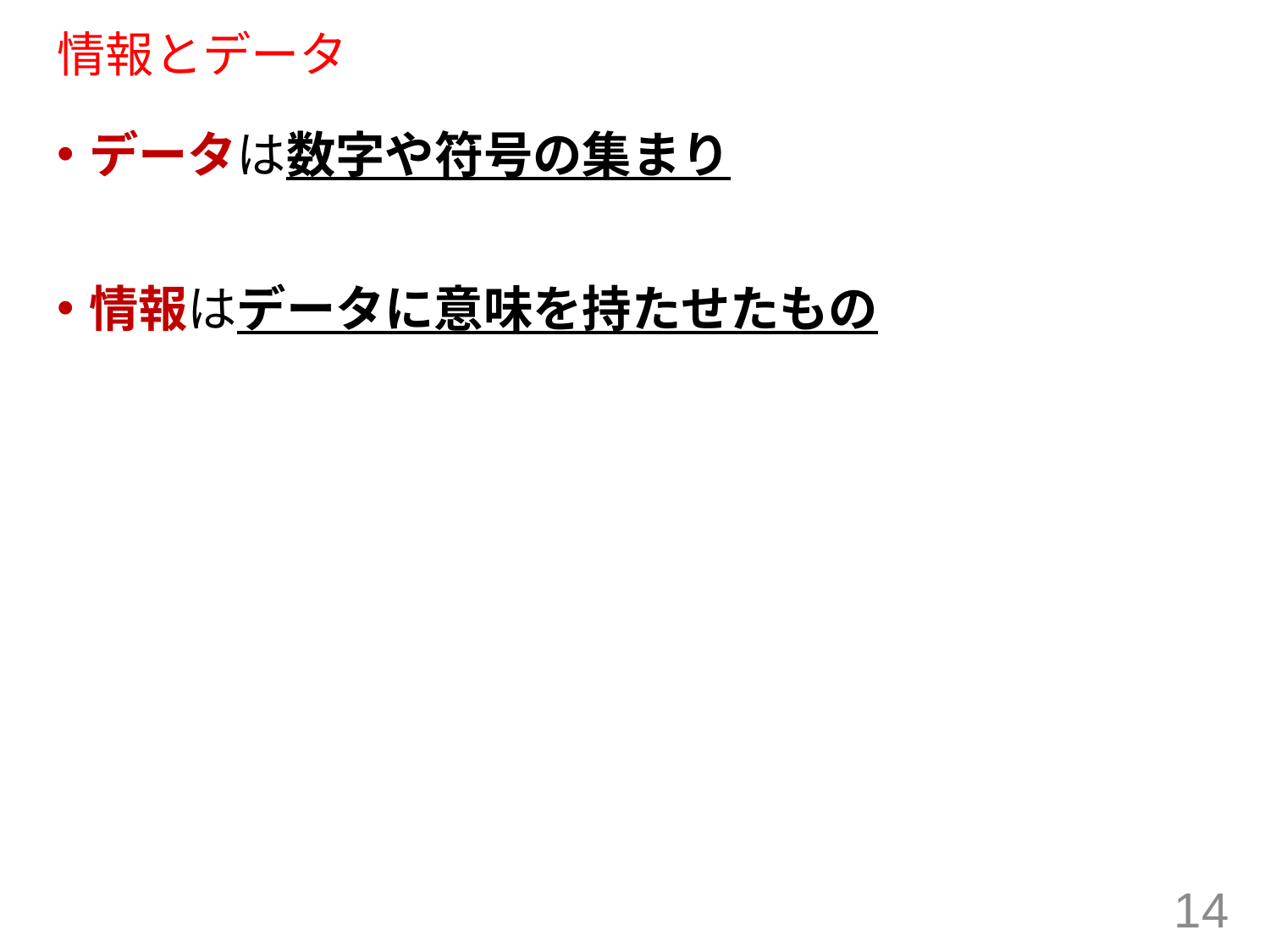

# 情報とデータ
データは数字や符号の集まり

情報はデータに意味を持たせたもの
14